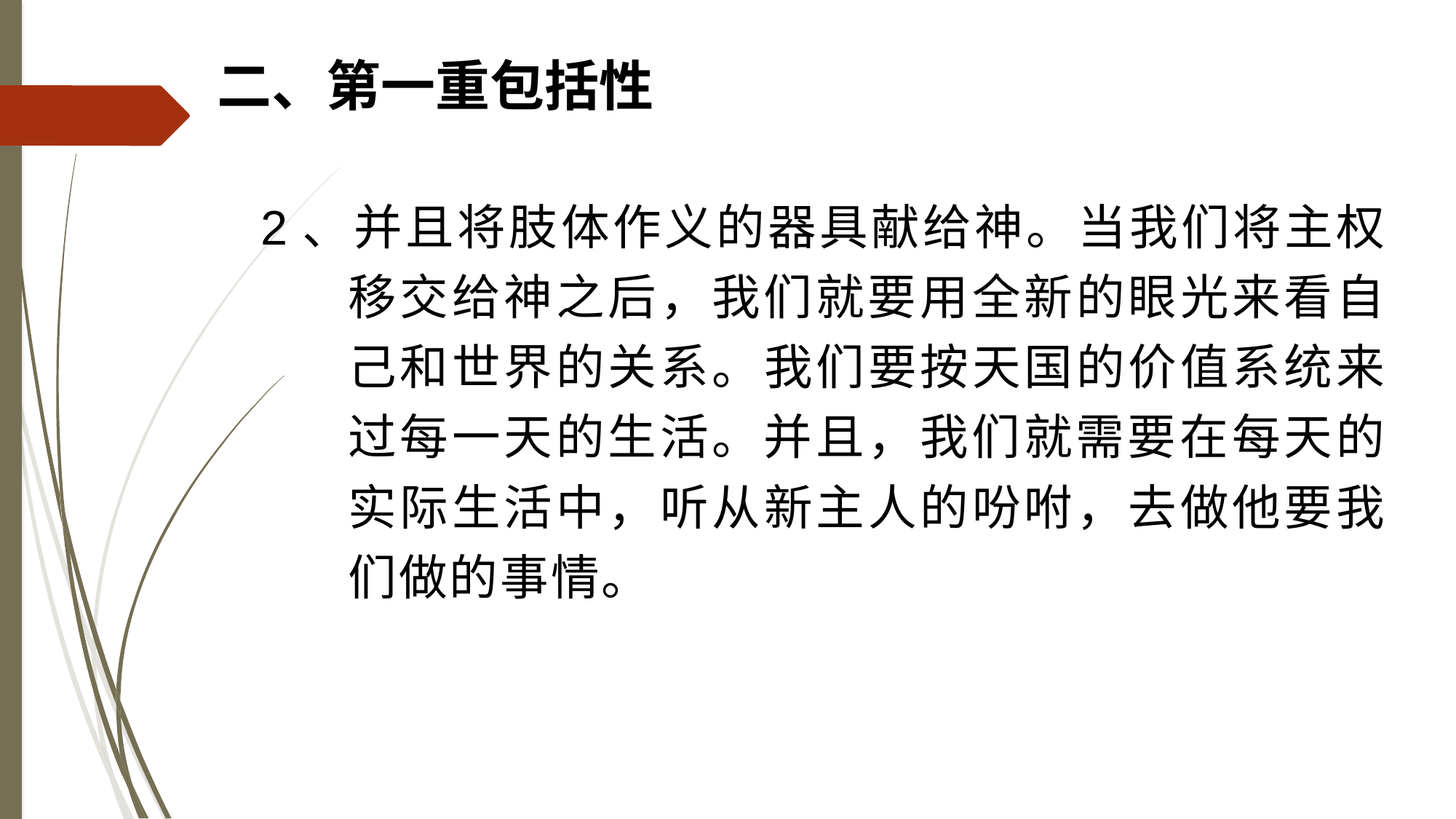

# 二、第一重包括性
2、并且将肢体作义的器具献给神。当我们将主权移交给神之后，我们就要用全新的眼光来看自己和世界的关系。我们要按天国的价值系统来过每一天的生活。并且，我们就需要在每天的实际生活中，听从新主人的吩咐，去做他要我们做的事情。